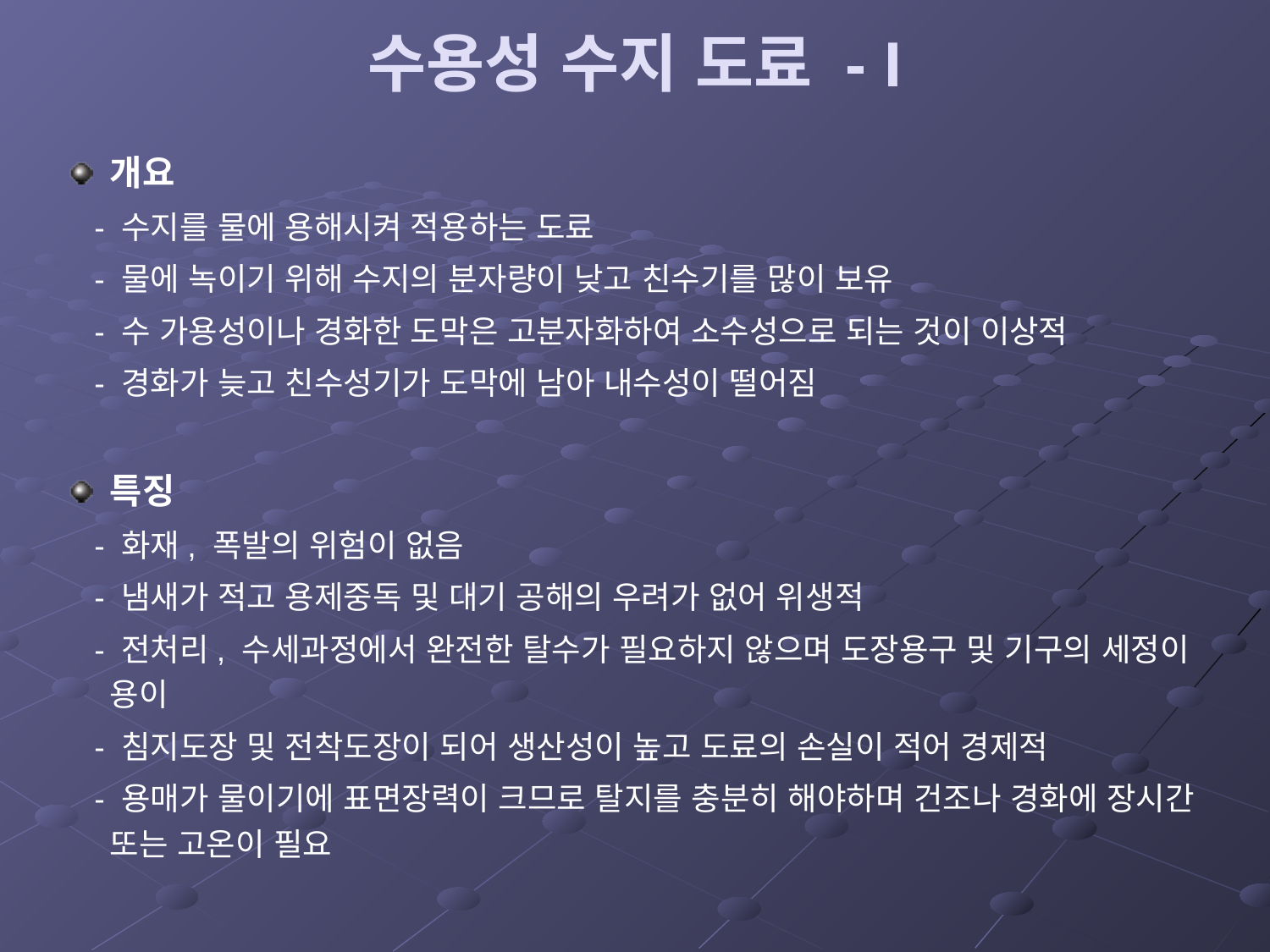

# 수용성 수지 도료 - I
개요
   - 수지를 물에 용해시켜 적용하는 도료
   - 물에 녹이기 위해 수지의 분자량이 낮고 친수기를 많이 보유
   - 수 가용성이나 경화한 도막은 고분자화하여 소수성으로 되는 것이 이상적
   - 경화가 늦고 친수성기가 도막에 남아 내수성이 떨어짐

특징
   - 화재, 폭발의 위험이 없음
   - 냄새가 적고 용제중독 및 대기 공해의 우려가 없어 위생적
   - 전처리, 수세과정에서 완전한 탈수가 필요하지 않으며 도장용구 및 기구의 세정이 용이
   - 침지도장 및 전착도장이 되어 생산성이 높고 도료의 손실이 적어 경제적
   - 용매가 물이기에 표면장력이 크므로 탈지를 충분히 해야하며 건조나 경화에 장시간 또는 고온이 필요